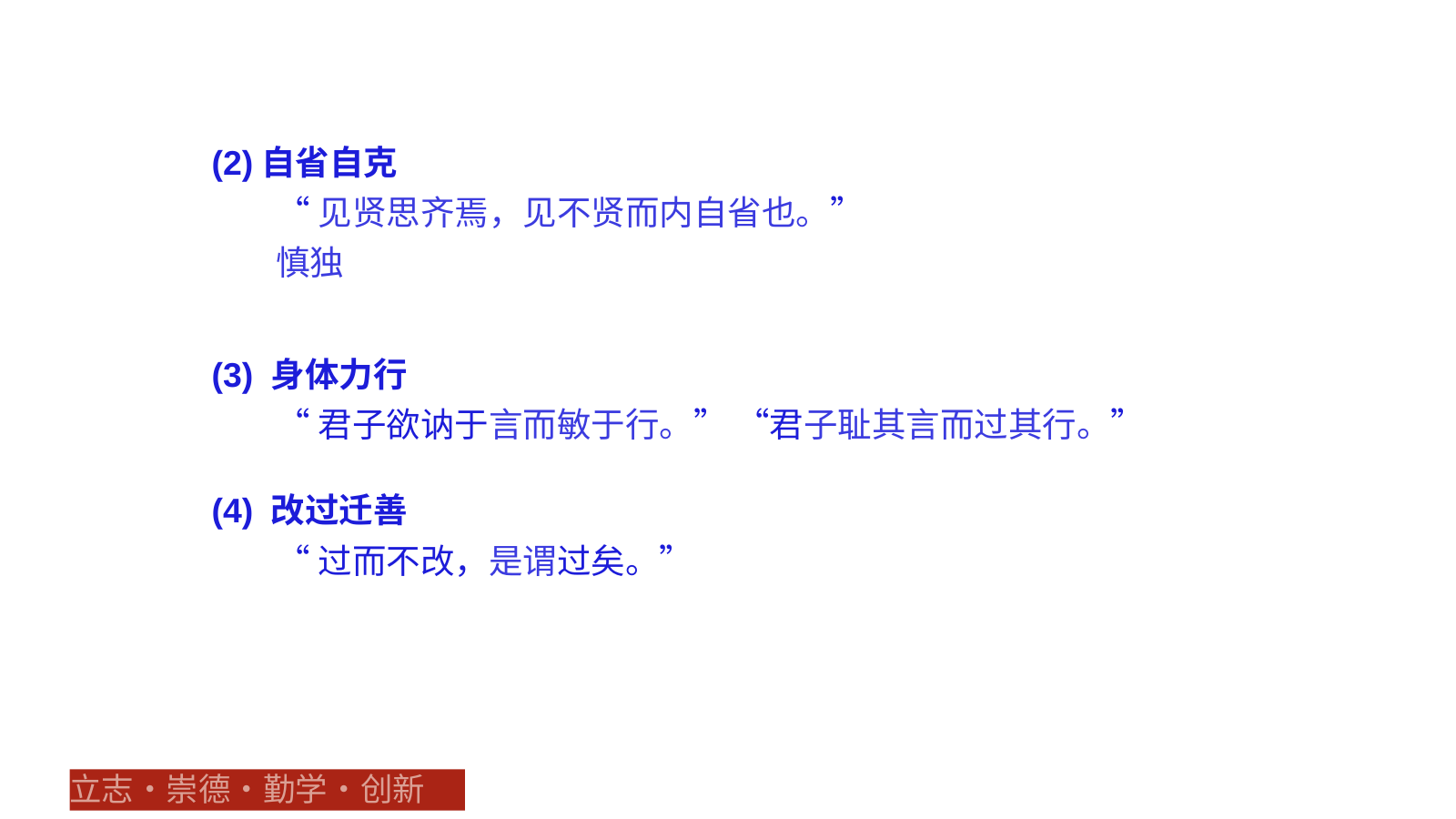

(2)自省自克
“见贤思齐焉，见不贤而内自省也。”
慎独
(3) 身体力行
“君子欲讷于言而敏于行。” “君子耻其言而过其行。”
(4) 改过迁善
“过而不改，是谓过矣。”
立志•崇德•勤学•创新